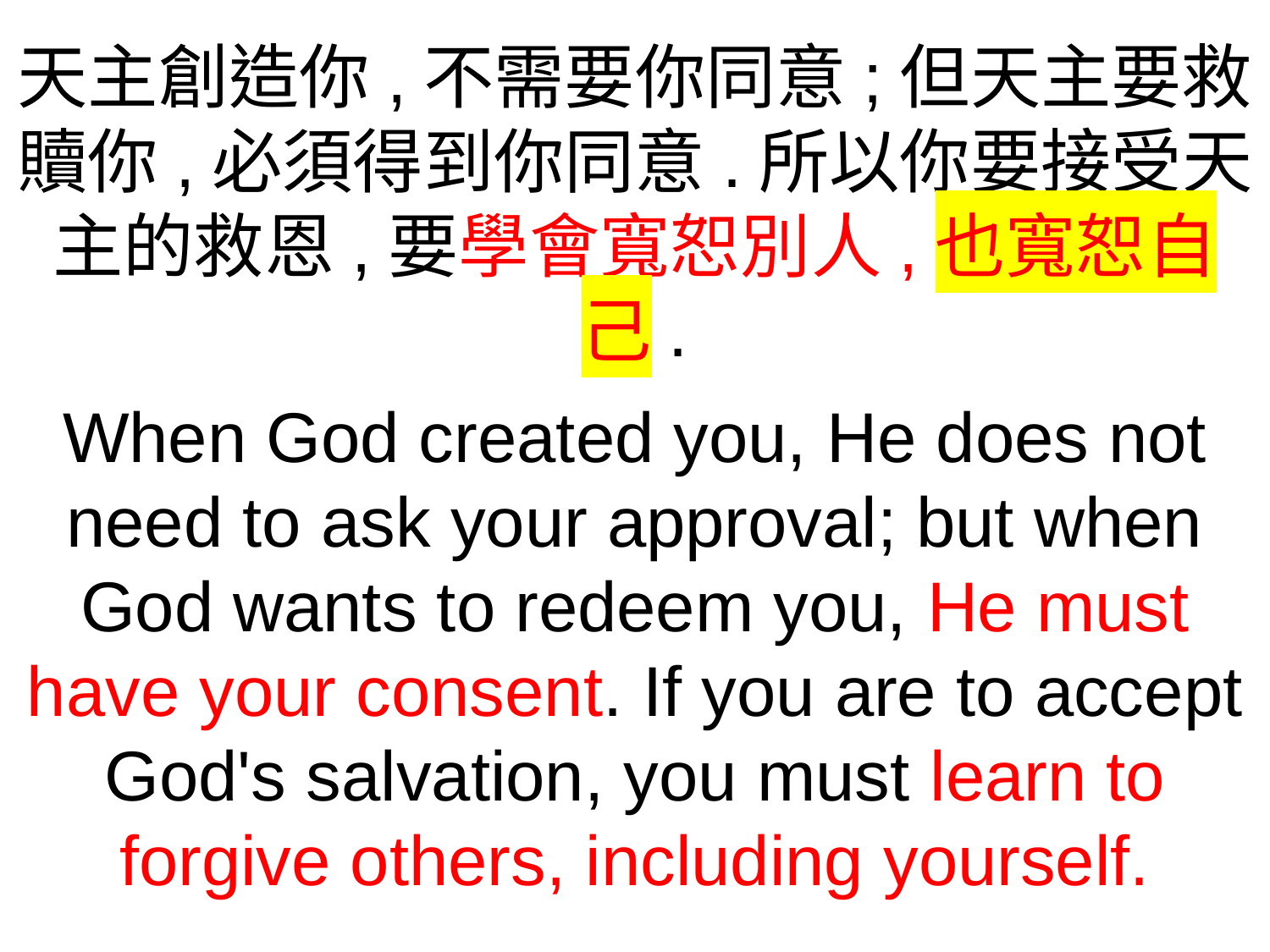

天主創造你,不需要你同意;但天主要救贖你,必須得到你同意.所以你要接受天主的救恩,要學會寬恕別人,也寬恕自己.
When God created you, He does not need to ask your approval; but when God wants to redeem you, He must have your consent. If you are to accept God's salvation, you must learn to forgive others, including yourself.